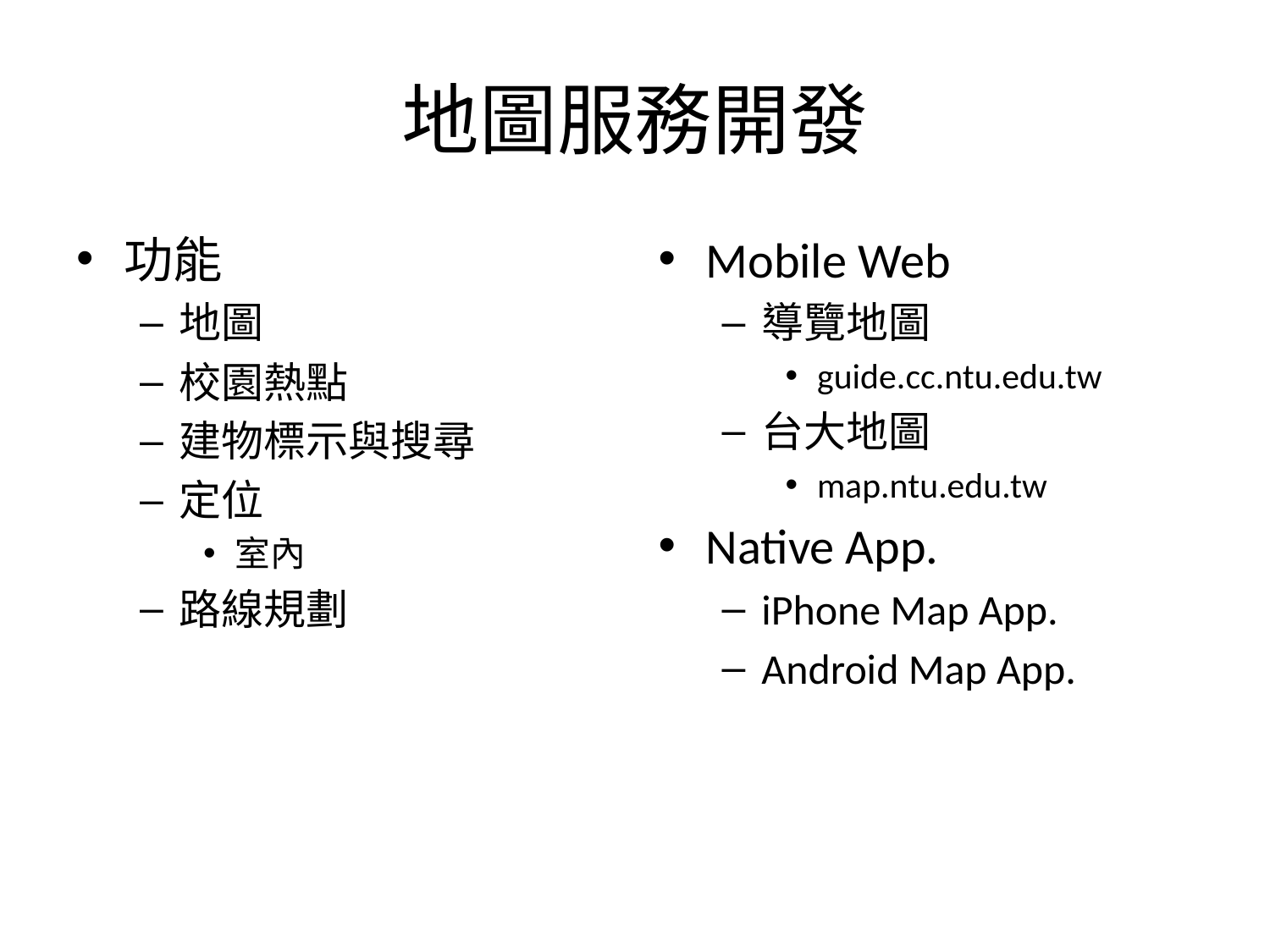

# 地圖服務開發
功能
地圖
校園熱點
建物標示與搜尋
定位
室內
路線規劃
Mobile Web
導覽地圖
guide.cc.ntu.edu.tw
台大地圖
map.ntu.edu.tw
Native App.
iPhone Map App.
Android Map App.